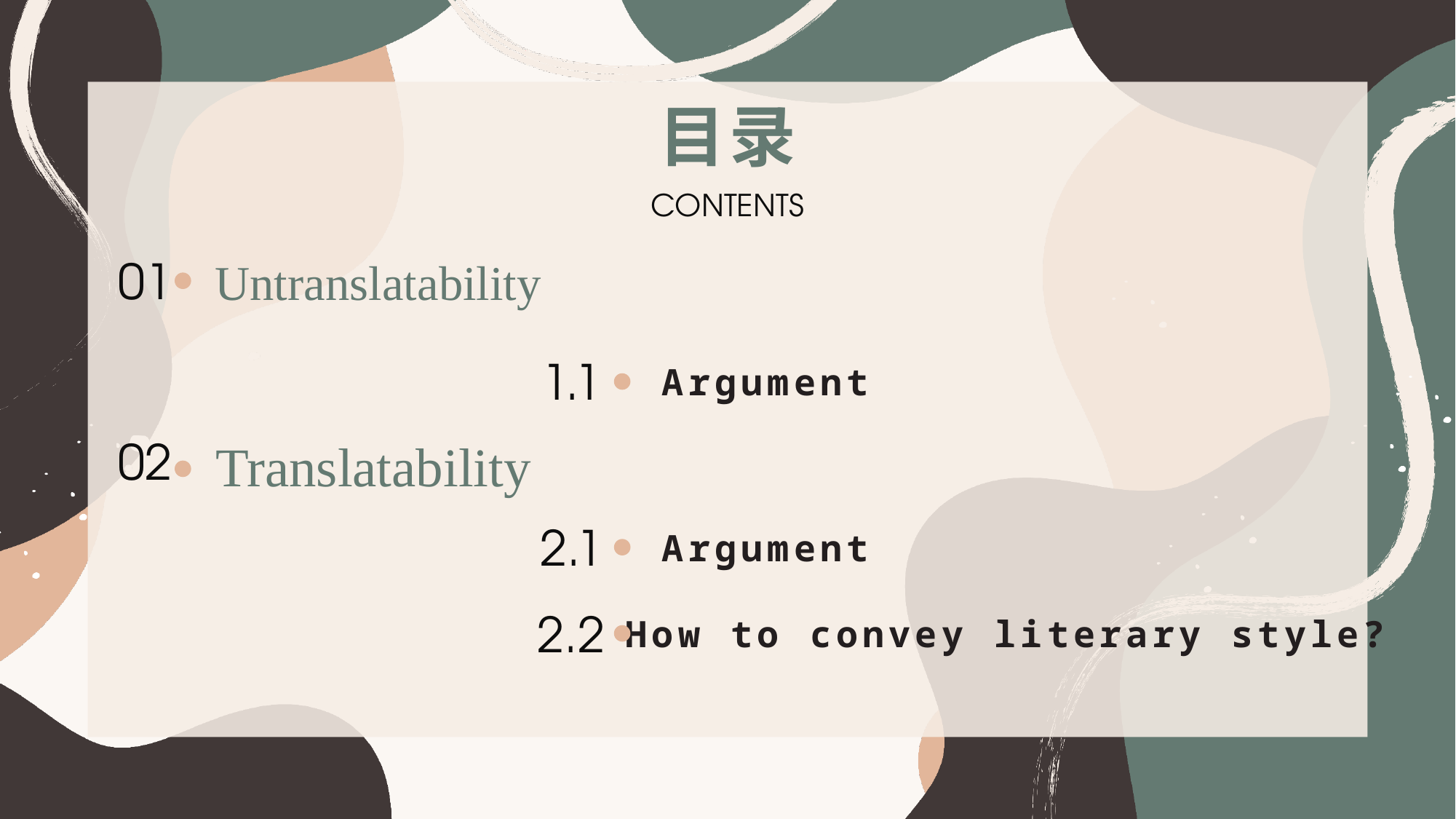

目录
CONTENTS
01
Untranslatability

1.1
Argument

Translatability
02

2.1
Argument

2.2
How to convey literary style?